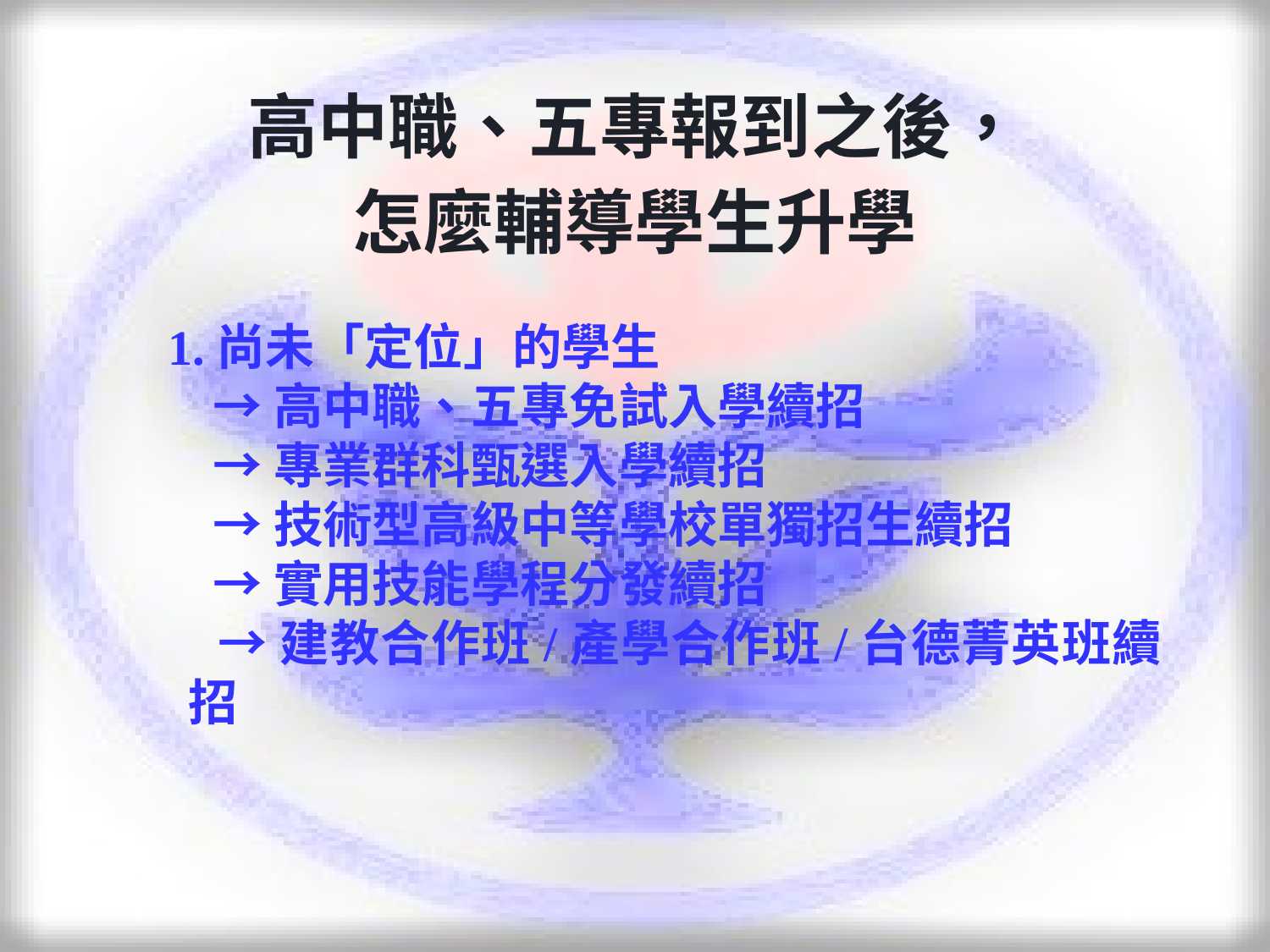

高中職、五專報到之後，
怎麼輔導學生升學
1.尚未「定位」的學生
    →高中職、五專免試入學續招
    →專業群科甄選入學續招
    →技術型高級中等學校單獨招生續招
    →實用技能學程分發續招
    →建教合作班/產學合作班/台德菁英班續招